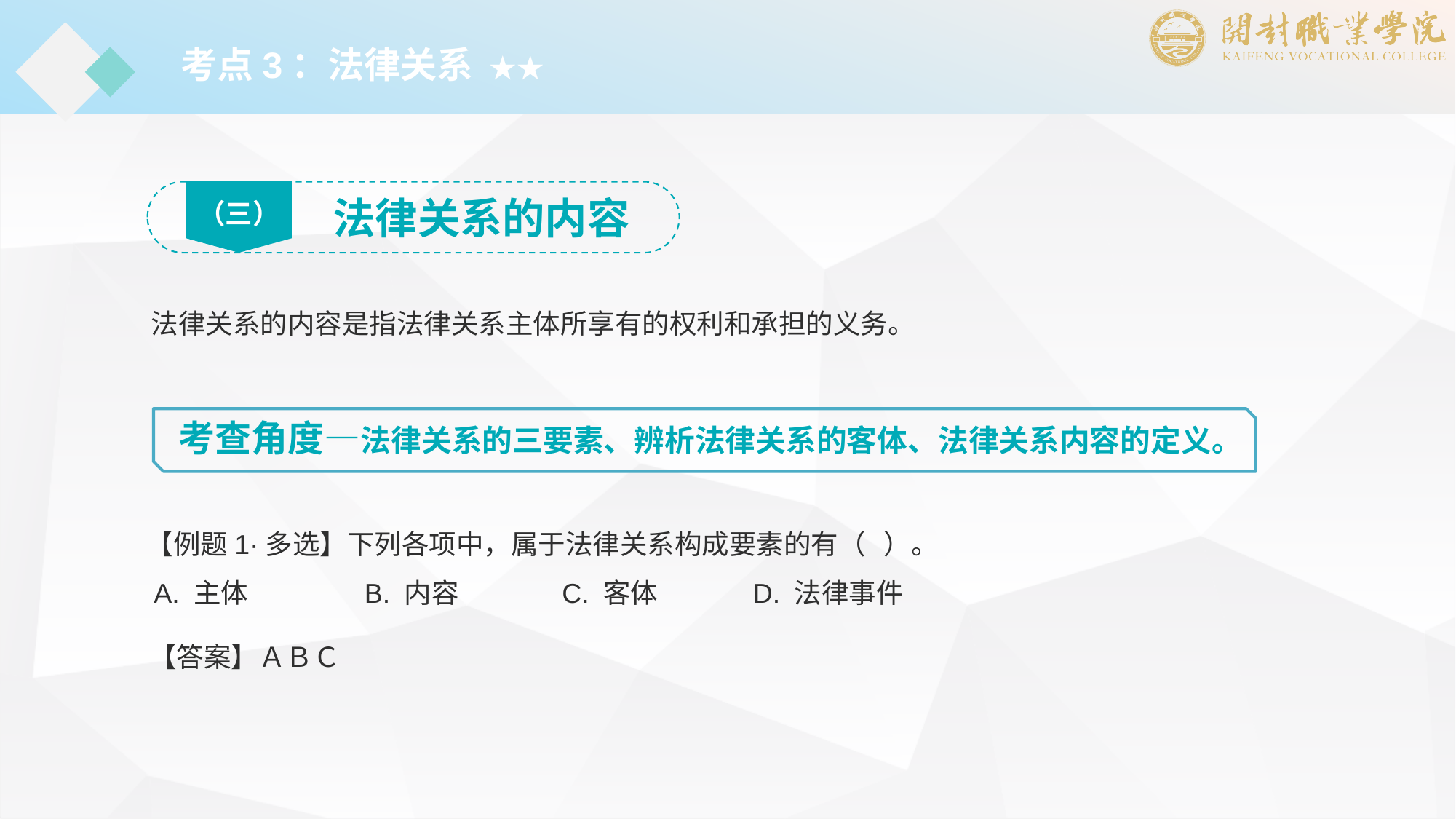

考点3：法律关系  ★★
（三）

法律关系的内容
法律关系的内容是指法律关系主体所享有的权利和承担的义务。
考查角度—法律关系的三要素、辨析法律关系的客体、法律关系内容的定义。

【例题1·多选】下列各项中，属于法律关系构成要素的有（   ）。
 A. 主体		B. 内容	　　　C. 客体	　　D. 法律事件
【答案】ＡＢＣ